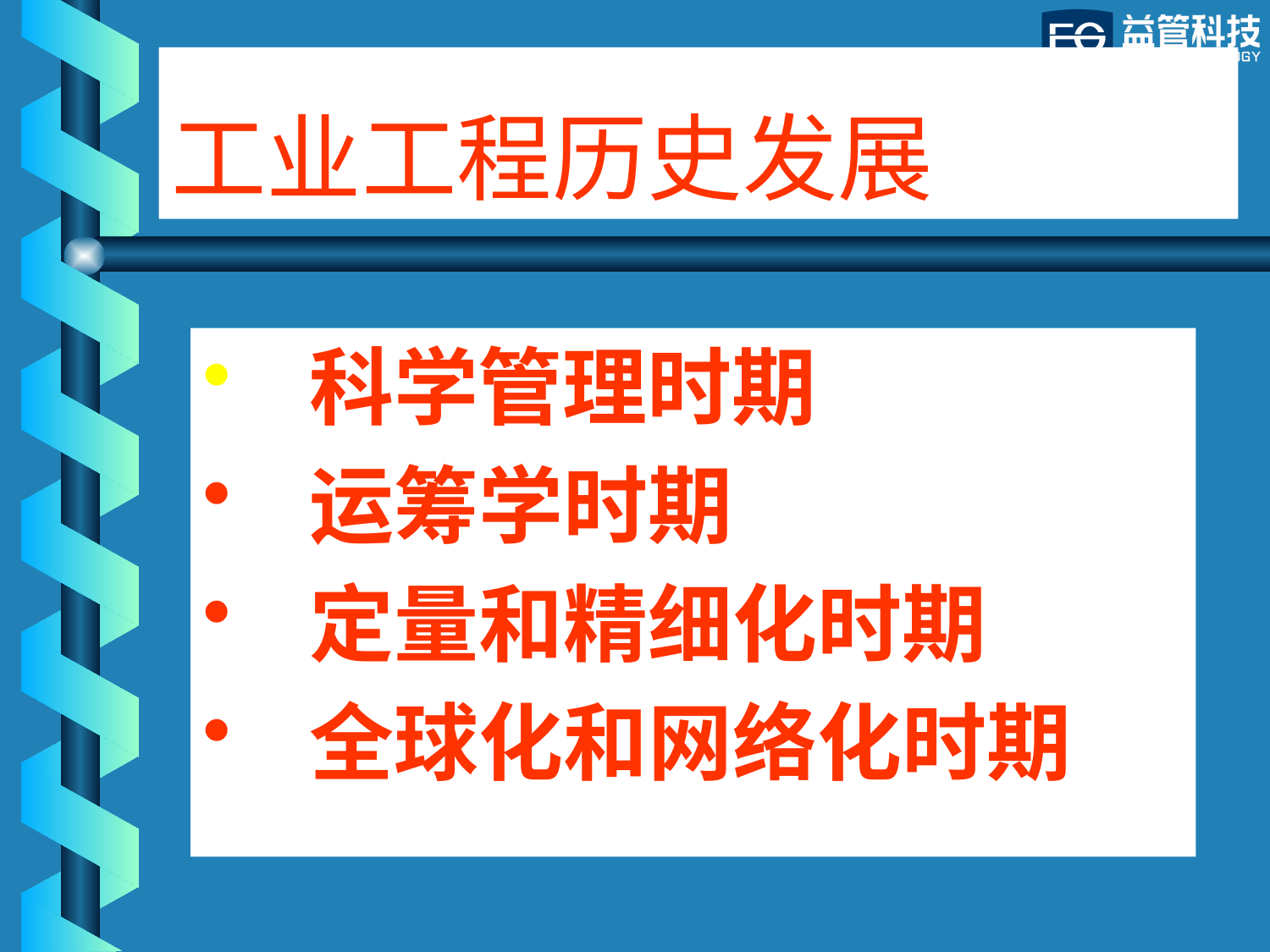

# 工业工程历史发展
  科学管理时期
  运筹学时期
  定量和精细化时期
  全球化和网络化时期